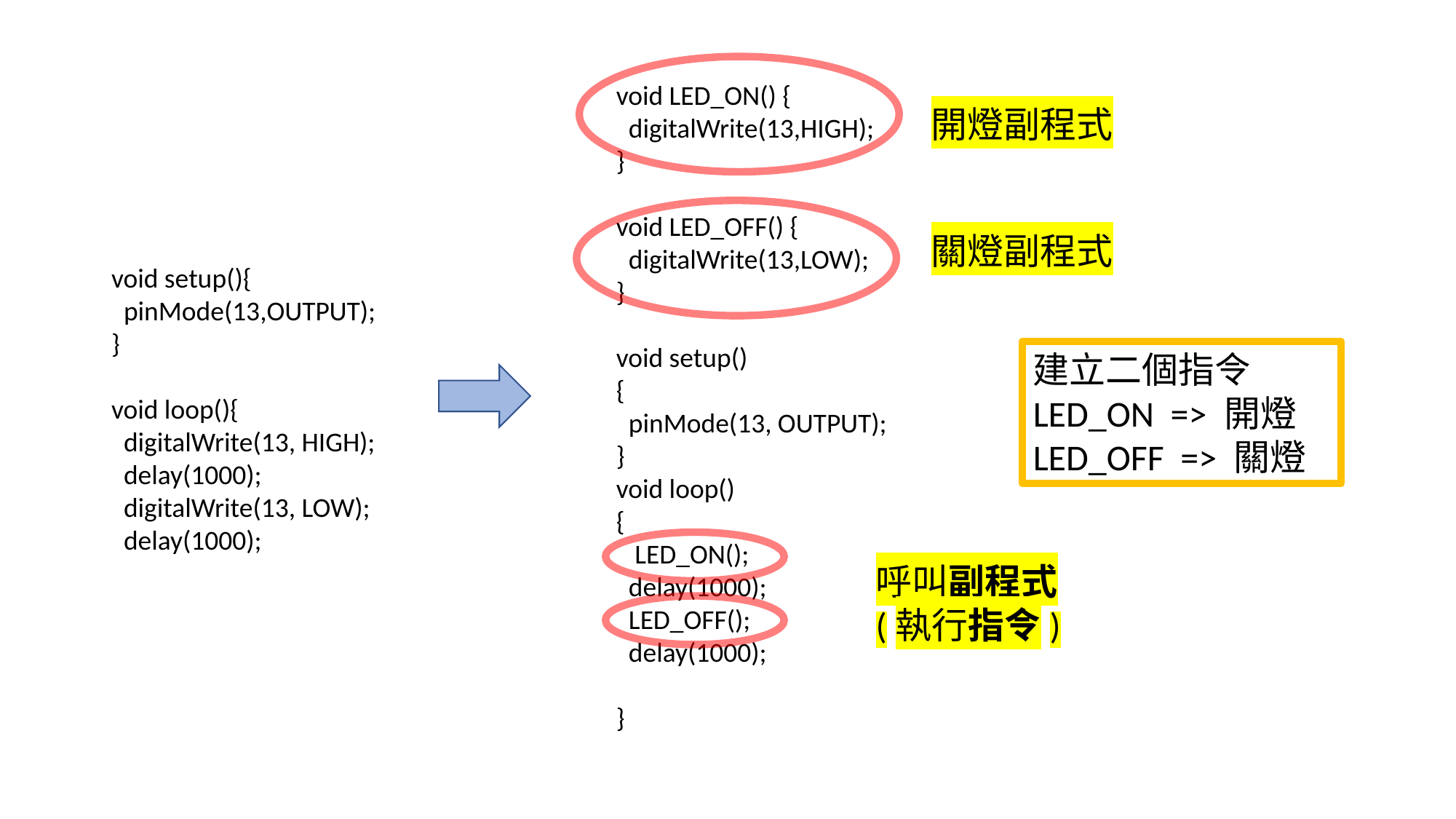

void LED_ON() {
  digitalWrite(13,HIGH);
}

void LED_OFF() {
  digitalWrite(13,LOW);
}

void setup()
{
  pinMode(13, OUTPUT);
}
void loop()
{
   LED_ON();
  delay(1000);
  LED_OFF();
  delay(1000);

}
開燈副程式

關燈副程式
void setup(){
  pinMode(13,OUTPUT);
}

void loop(){
  digitalWrite(13, HIGH);
  delay(1000);
  digitalWrite(13, LOW);
  delay(1000);
建立二個指令
LED_ON  => 開燈
LED_OFF  => 關燈

呼叫副程式(執行指令)